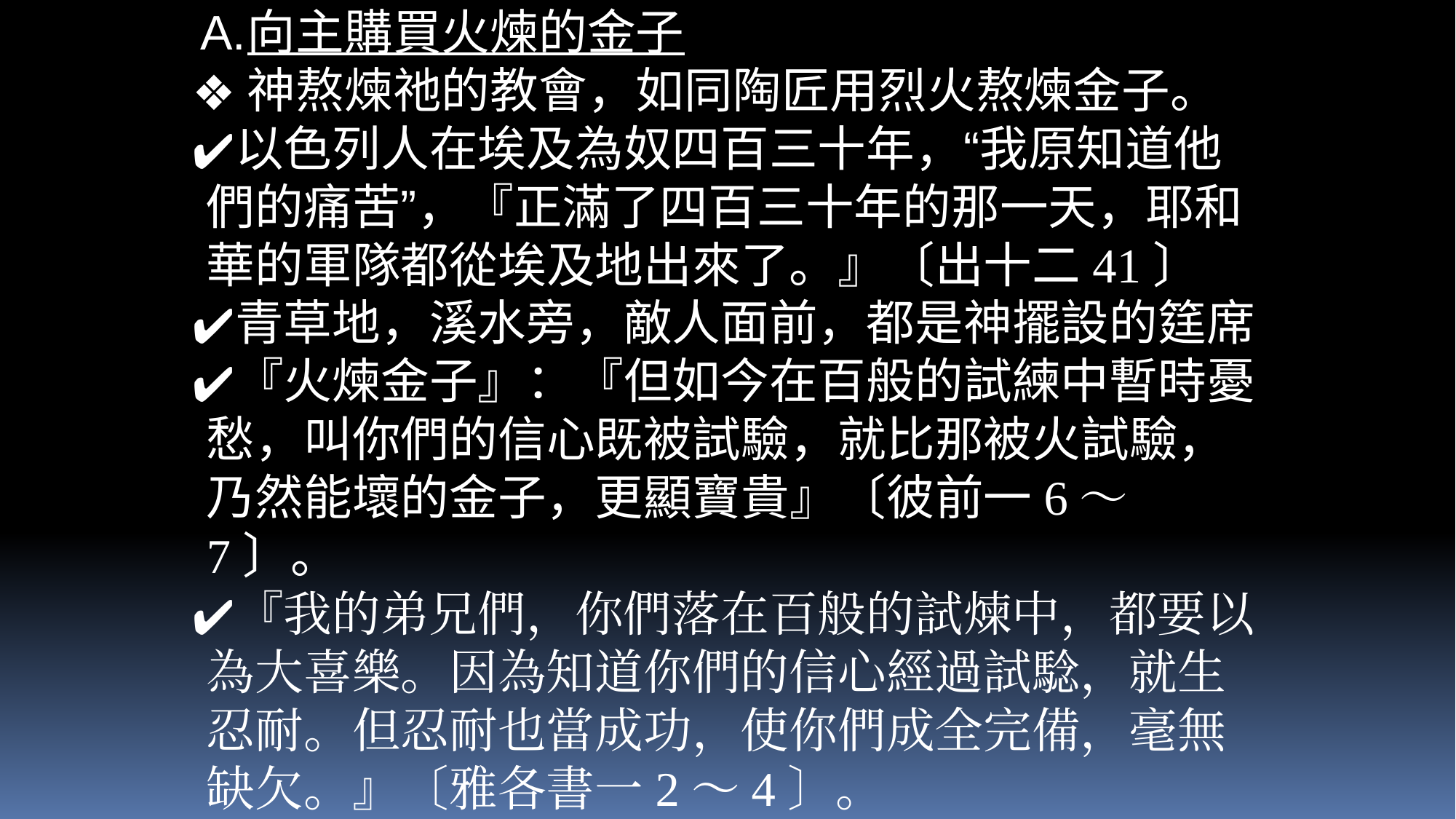

向主購買火煉的金子
神熬煉祂的教會，如同陶匠用烈火熬煉金子。
以色列人在埃及為奴四百三十年，“我原知道他們的痛苦”，『正滿了四百三十年的那一天，耶和華的軍隊都從埃及地出來了。』〔出十二41〕
青草地，溪水旁，敵人面前，都是神擺設的筳席
『火煉金子』：『但如今在百般的試練中暫時憂愁，叫你們的信心既被試驗，就比那被火試驗，乃然能壞的金子，更顯寶貴』〔彼前一6～7〕。
『我的弟兄們，你們落在百般的試煉中，都要以為大喜樂。因為知道你們的信心經過試騐，就生忍耐。但忍耐也當成功，使你們成全完備，毫無缺欠。』〔雅各書一2～4〕。
約瑟彩衣變囚衣，兄弟相認，以色列人成為大國